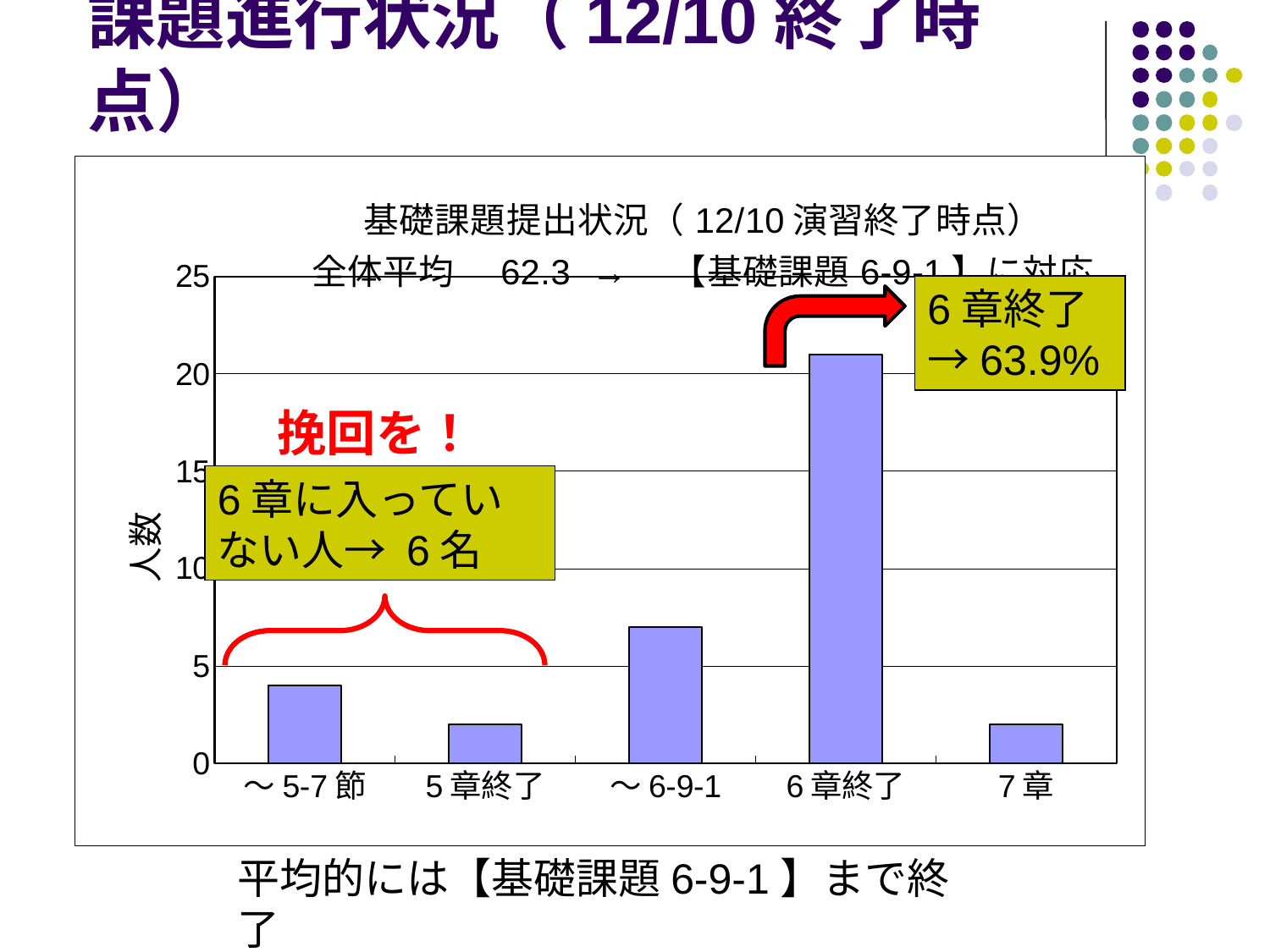

# 課題進行状況（12/10終了時点）

### Chart: 基礎課題提出状況（12/10演習終了時点）
全体平均　62.3  →　【基礎課題6-9-1】に対応

| Category |  |
|---|---|
| ～5-7節 | 4.0 |
| 5章終了 | 2.0 |
| ～6-9-1 | 7.0 |
| 6章終了 | 21.0 |
| 7章 | 2.0 |
6章終了→63.9%

挽回を！
6章に入っていない人→ 6名

平均的には【基礎課題6-9-1】まで終了